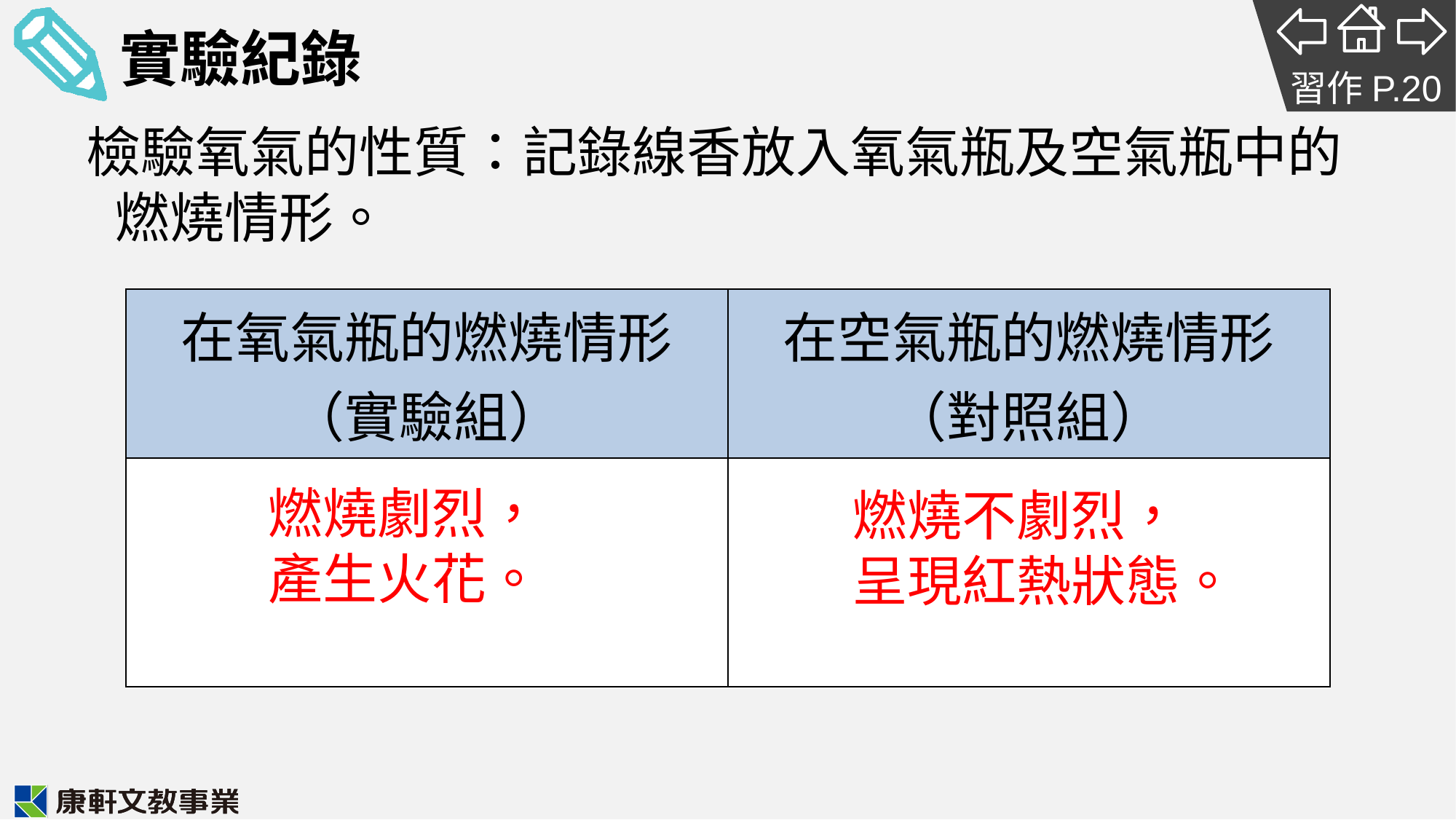

習作P.20
 檢驗氧氣的性質：記錄線香放入氧氣瓶及空氣瓶中的
　燃燒情形。

| 在氧氣瓶的燃燒情形（實驗組） | 在空氣瓶的燃燒情形（對照組） |
| --- | --- |
|  |  |

燃燒劇烈，
產生火花。
燃燒不劇烈，
呈現紅熱狀態。